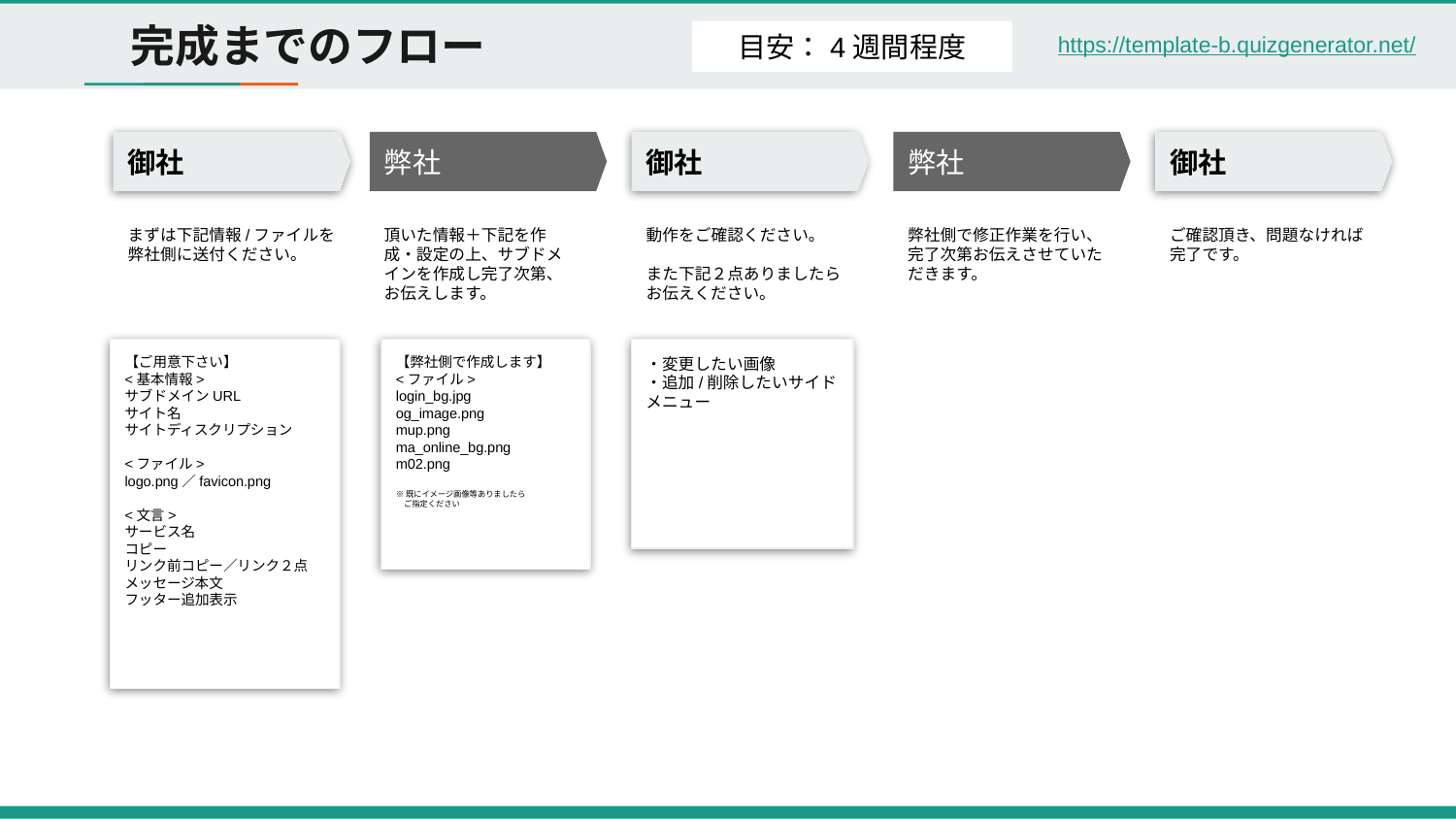

# 完成までのフロー
https://template-b.quizgenerator.net/
目安：4週間程度
御社
弊社
御社
弊社
御社
まずは下記情報/ファイルを弊社側に送付ください。

頂いた情報＋下記を作成・設定の上、サブドメインを作成し完了次第、お伝えします。
動作をご確認ください。

また下記２点ありましたらお伝えください。

弊社側で修正作業を行い、完了次第お伝えさせていただきます。
ご確認頂き、問題なければ完了です。
【ご用意下さい】
<基本情報>
サブドメインURL
サイト名
サイトディスクリプション

<ファイル>
logo.png／favicon.png

<文言>
サービス名
コピー
リンク前コピー／リンク２点
メッセージ本文
フッター追加表示

【弊社側で作成します】
<ファイル>
login_bg.jpg
og_image.png
mup.png
ma_online_bg.png
m02.png

※既にイメージ画像等ありましたら
　ご指定ください
・変更したい画像
・追加/削除したいサイドメニュー